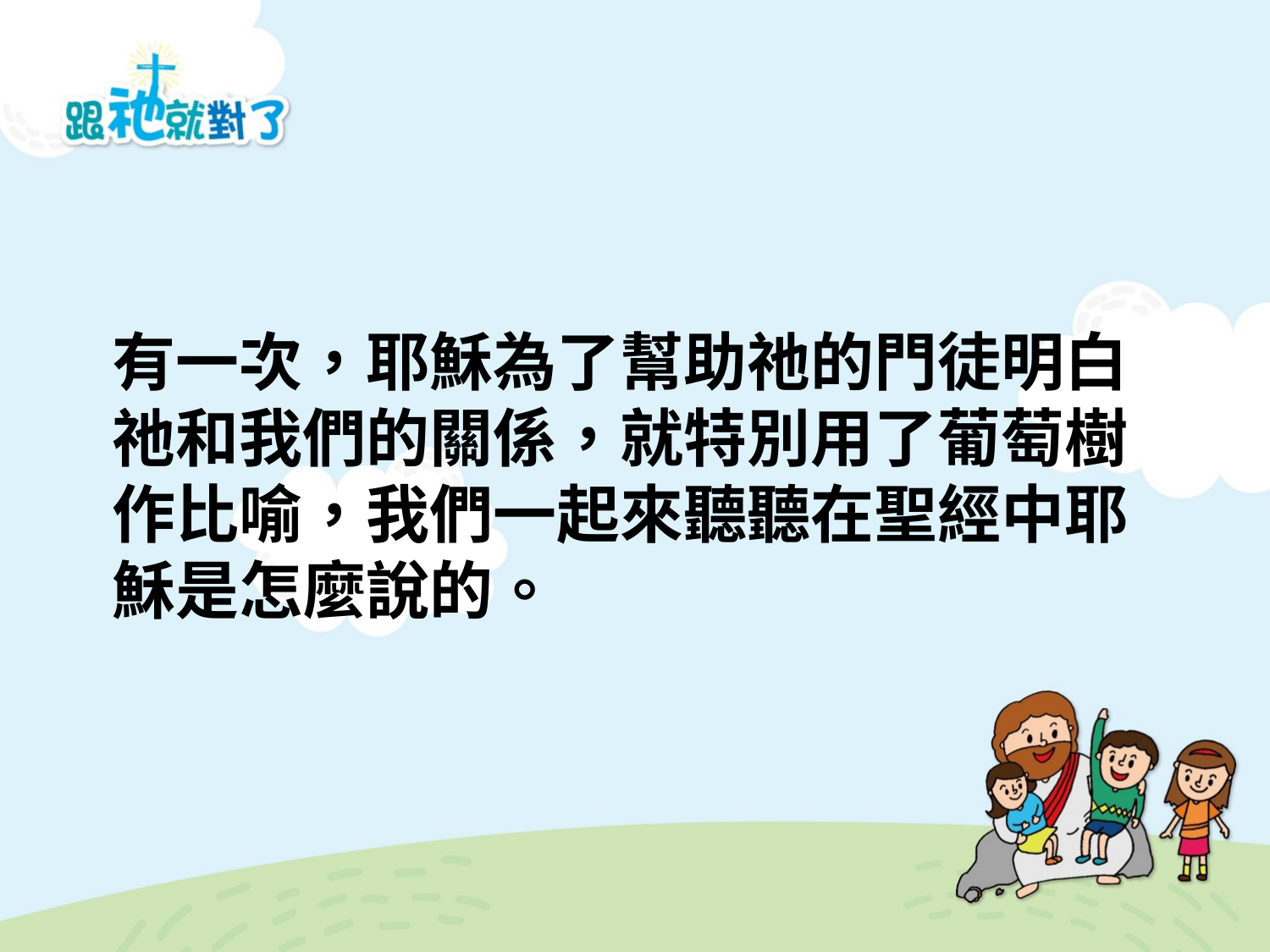

有一次，耶穌為了幫助祂的門徒明白祂和我們的關係，就特別用了葡萄樹作比喻，我們一起來聽聽在聖經中耶穌是怎麼說的。